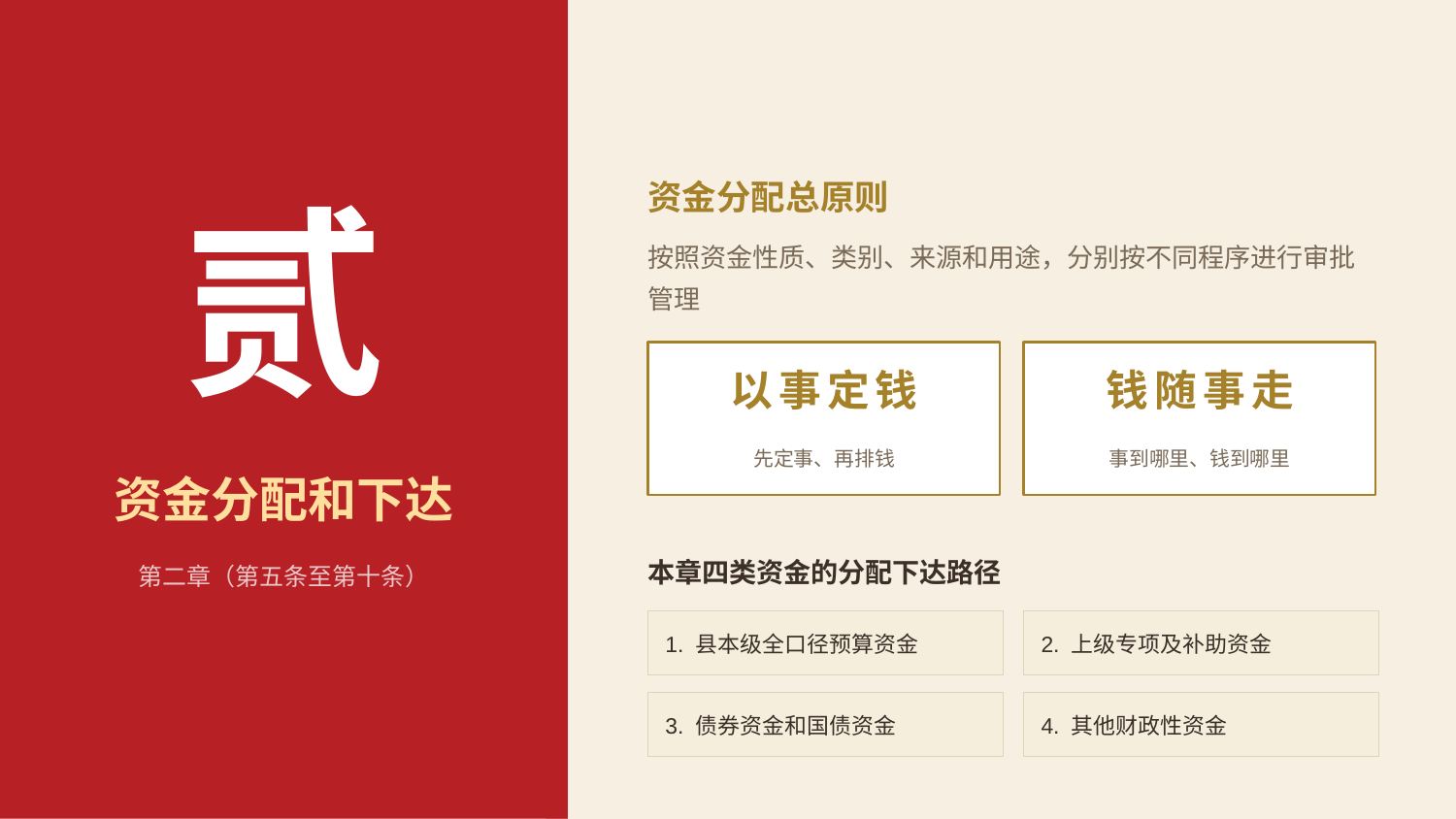

贰
资金分配总原则
按照资金性质、类别、来源和用途，分别按不同程序进行审批管理

以事定钱

钱随事走
先定事、再排钱
事到哪里、钱到哪里
资金分配和下达
本章四类资金的分配下达路径
第二章（第五条至第十条）

1. 县本级全口径预算资金

2. 上级专项及补助资金

3. 债券资金和国债资金

4. 其他财政性资金